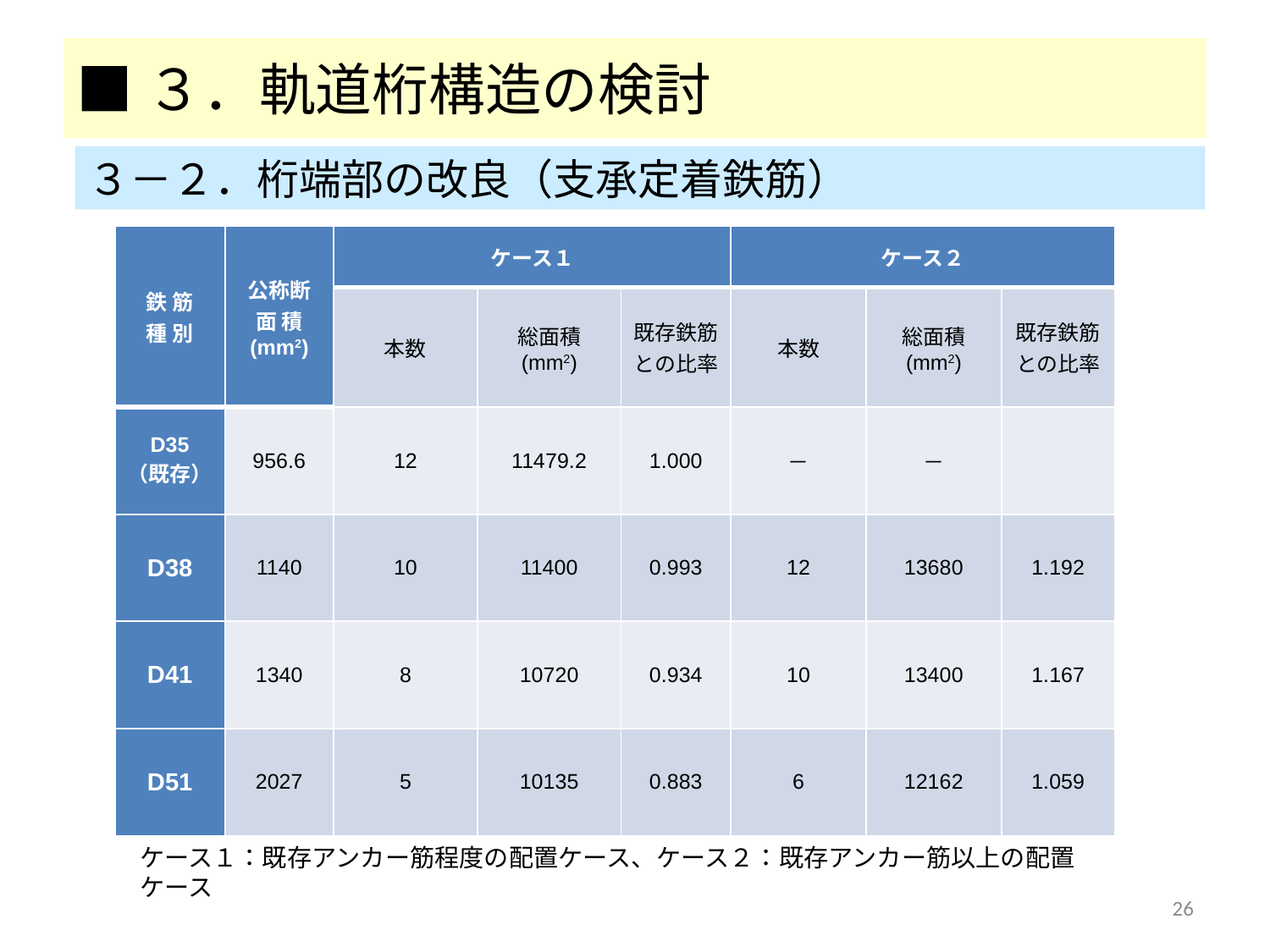

# ■３．軌道桁構造の検討
３－２．桁端部の改良（支承定着鉄筋）
| 鉄 筋 種 別 | 公称断 面 積 (mm2) | ケース１ |  |  | ケース２ |  |  |
| --- | --- | --- | --- | --- | --- | --- | --- |
|  |  | 本数 | 総面積 (mm2) | 既存鉄筋 との比率 | 本数 | 総面積 (mm2) | 既存鉄筋 との比率 |
| D35 （既存） | 956.6 | 12 | 11479.2 | 1.000 | － | － |  |
| D38 | 1140 | 10 | 11400 | 0.993 | 12 | 13680 | 1.192 |
| D41 | 1340 | 8 | 10720 | 0.934 | 10 | 13400 | 1.167 |
| D51 | 2027 | 5 | 10135 | 0.883 | 6 | 12162 | 1.059 |
ケース１：既存アンカー筋程度の配置ケース、ケース２：既存アンカー筋以上の配置ケース
26